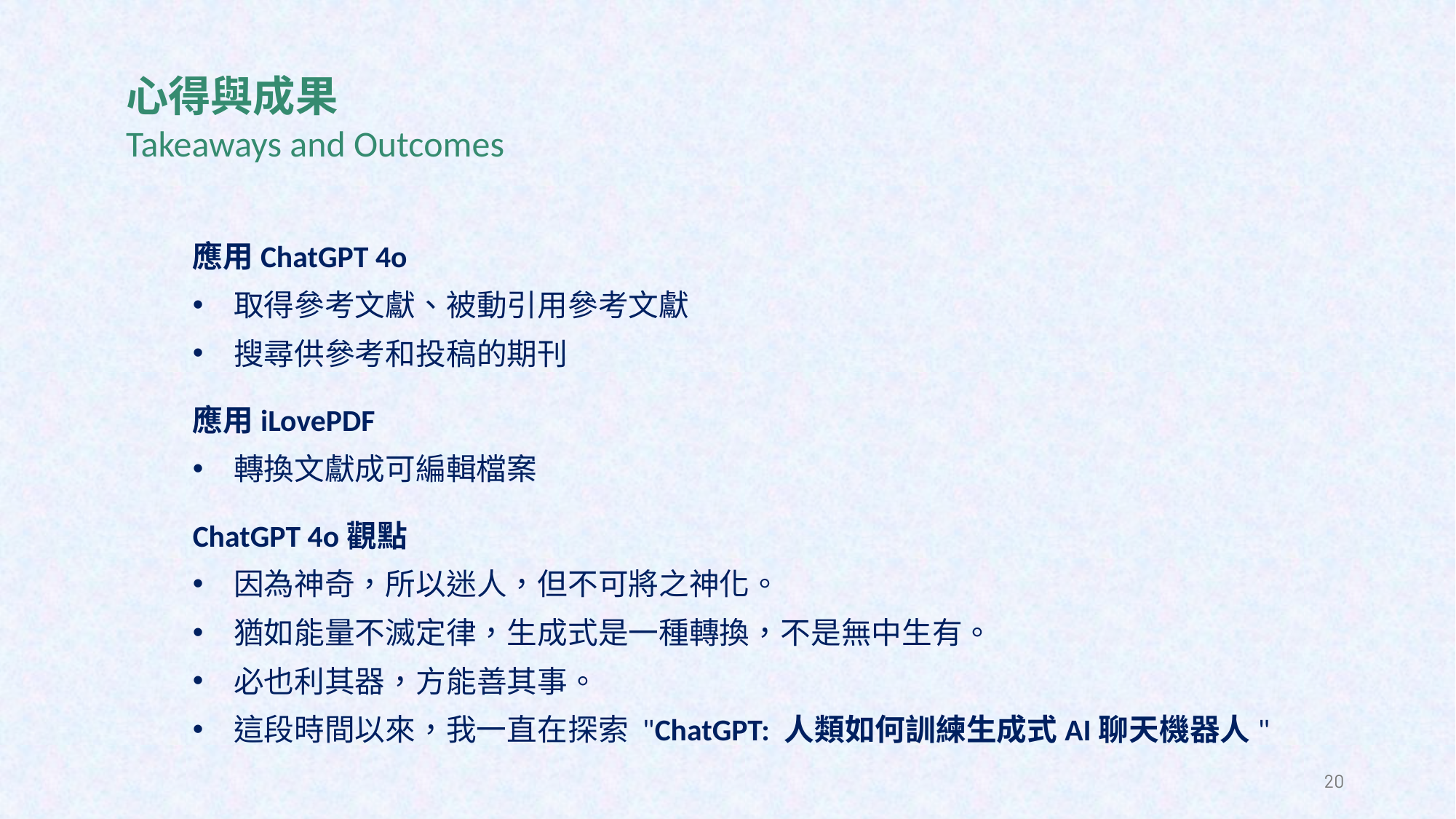

心得與成果
Takeaways and Outcomes
應用ChatGPT 4o
取得參考文獻、被動引用參考文獻
搜尋供參考和投稿的期刊
應用iLovePDF
轉換文獻成可編輯檔案
ChatGPT 4o觀點
因為神奇，所以迷人，但不可將之神化。
猶如能量不滅定律，生成式是一種轉換，不是無中生有。
必也利其器，方能善其事。
這段時間以來，我一直在探索 "ChatGPT: 人類如何訓練生成式AI聊天機器人"
20